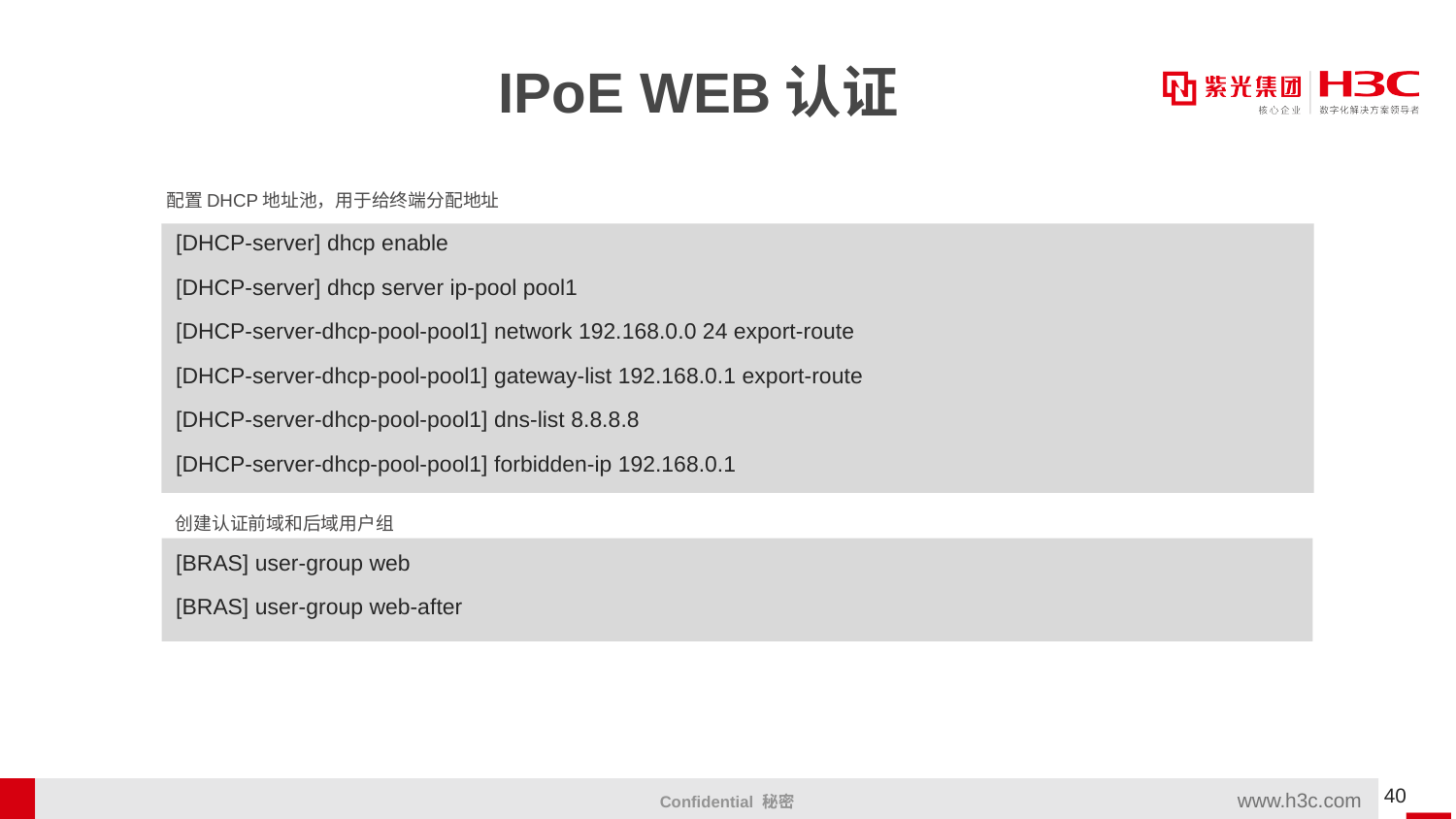

# IPoE WEB认证

配置DHCP地址池，用于给终端分配地址
[DHCP-server] dhcp enable
[DHCP-server] dhcp server ip-pool pool1
[DHCP-server-dhcp-pool-pool1] network 192.168.0.0 24 export-route
[DHCP-server-dhcp-pool-pool1] gateway-list 192.168.0.1 export-route
[DHCP-server-dhcp-pool-pool1] dns-list 8.8.8.8
[DHCP-server-dhcp-pool-pool1] forbidden-ip 192.168.0.1
创建认证前域和后域用户组
[BRAS] user-group web
[BRAS] user-group web-after